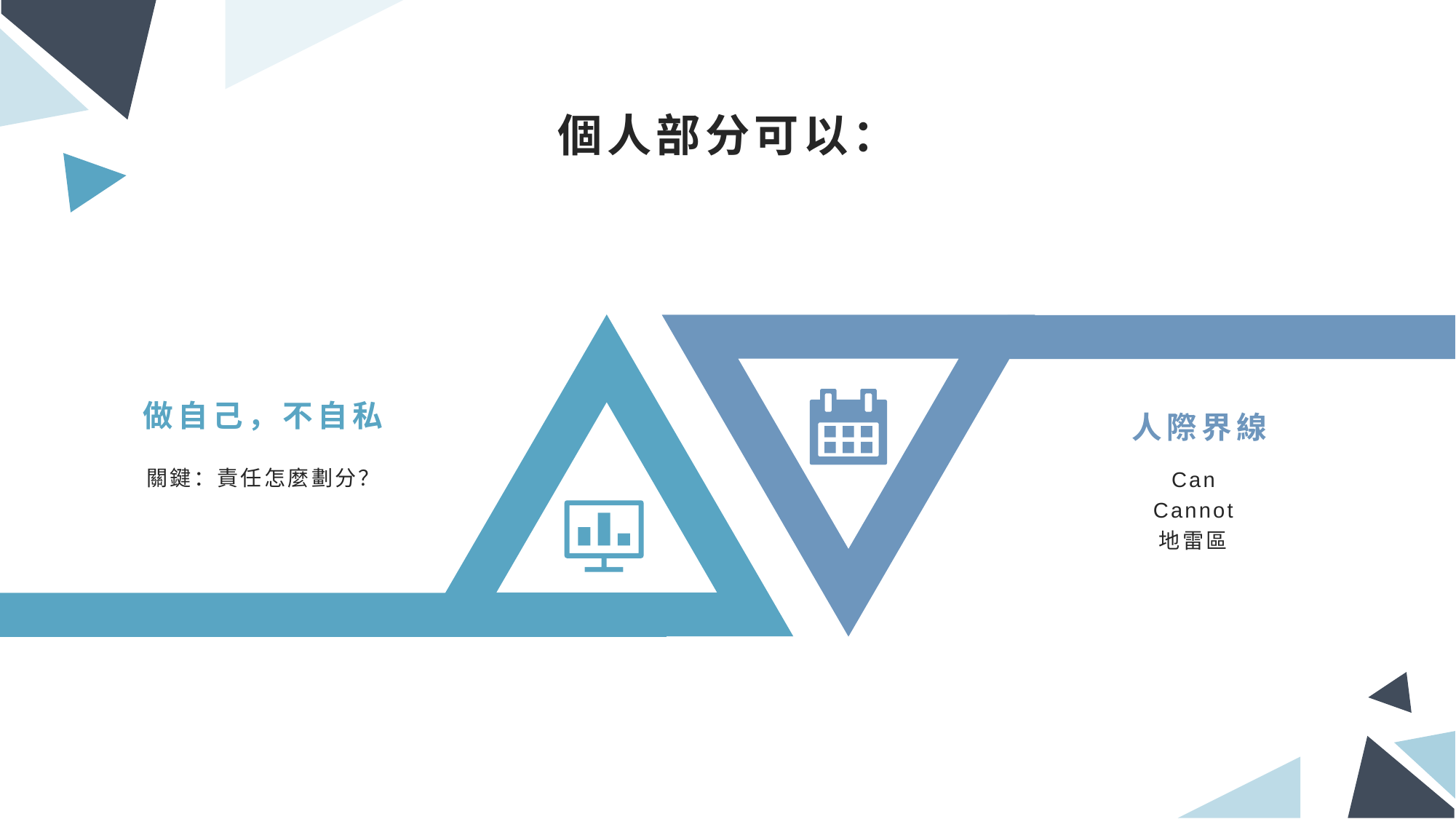

個人部分可以：

做自己，不自私

人際界線

關鍵：責任怎麼劃分？
Can
Cannot
地雷區